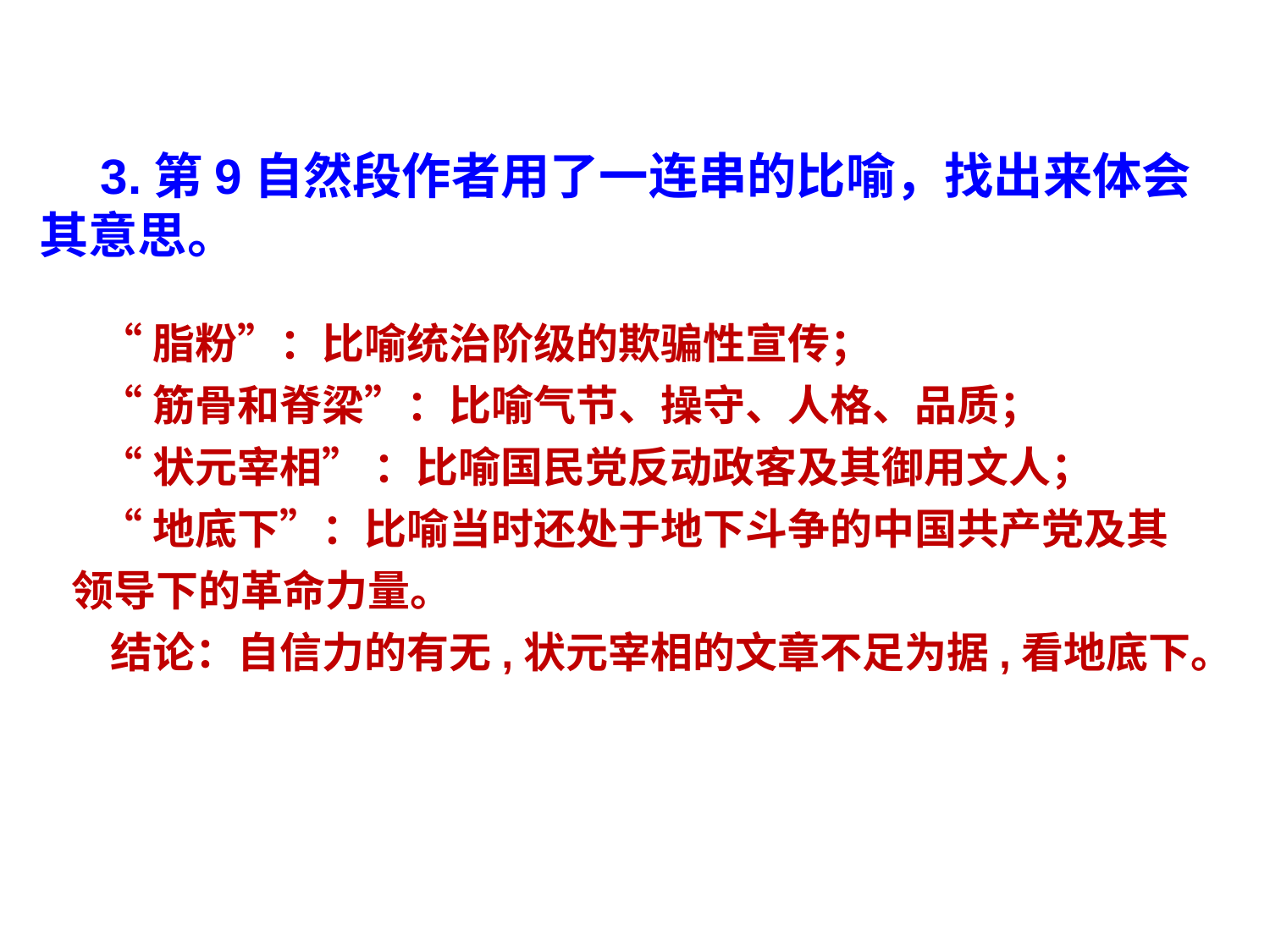

3.第9自然段作者用了一连串的比喻，找出来体会其意思。
   “脂粉”：比喻统治阶级的欺骗性宣传；
   “筋骨和脊梁”：比喻气节、操守、人格、品质；
   “状元宰相” ：比喻国民党反动政客及其御用文人；
   “地底下”：比喻当时还处于地下斗争的中国共产党及其领导下的革命力量。
   结论：自信力的有无,状元宰相的文章不足为据,看地底下。